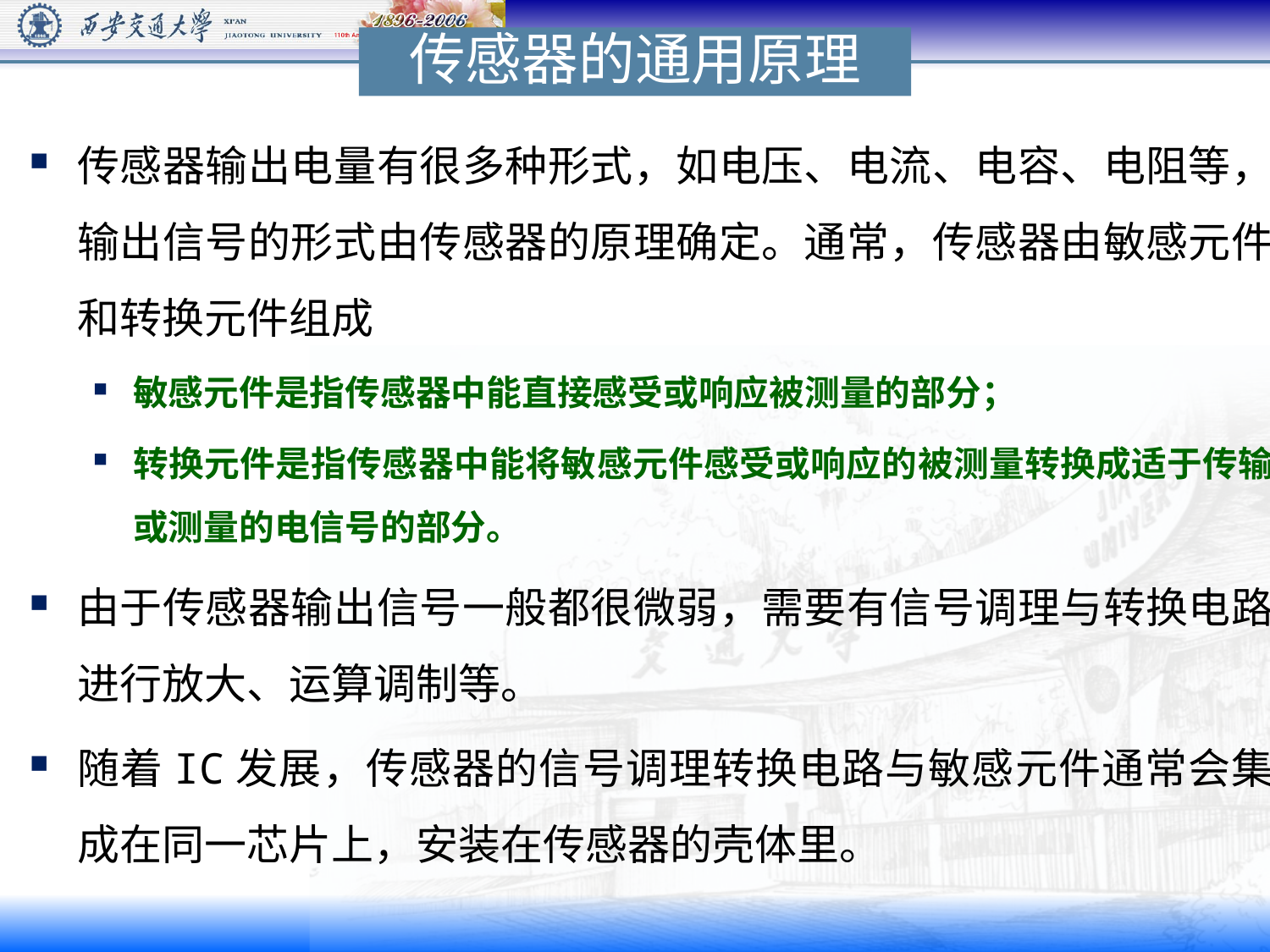

传感器的通用原理
传感器输出电量有很多种形式，如电压、电流、电容、电阻等，输出信号的形式由传感器的原理确定。通常，传感器由敏感元件和转换元件组成
敏感元件是指传感器中能直接感受或响应被测量的部分；
转换元件是指传感器中能将敏感元件感受或响应的被测量转换成适于传输或测量的电信号的部分。
由于传感器输出信号一般都很微弱，需要有信号调理与转换电路进行放大、运算调制等。
随着IC发展，传感器的信号调理转换电路与敏感元件通常会集成在同一芯片上，安装在传感器的壳体里。